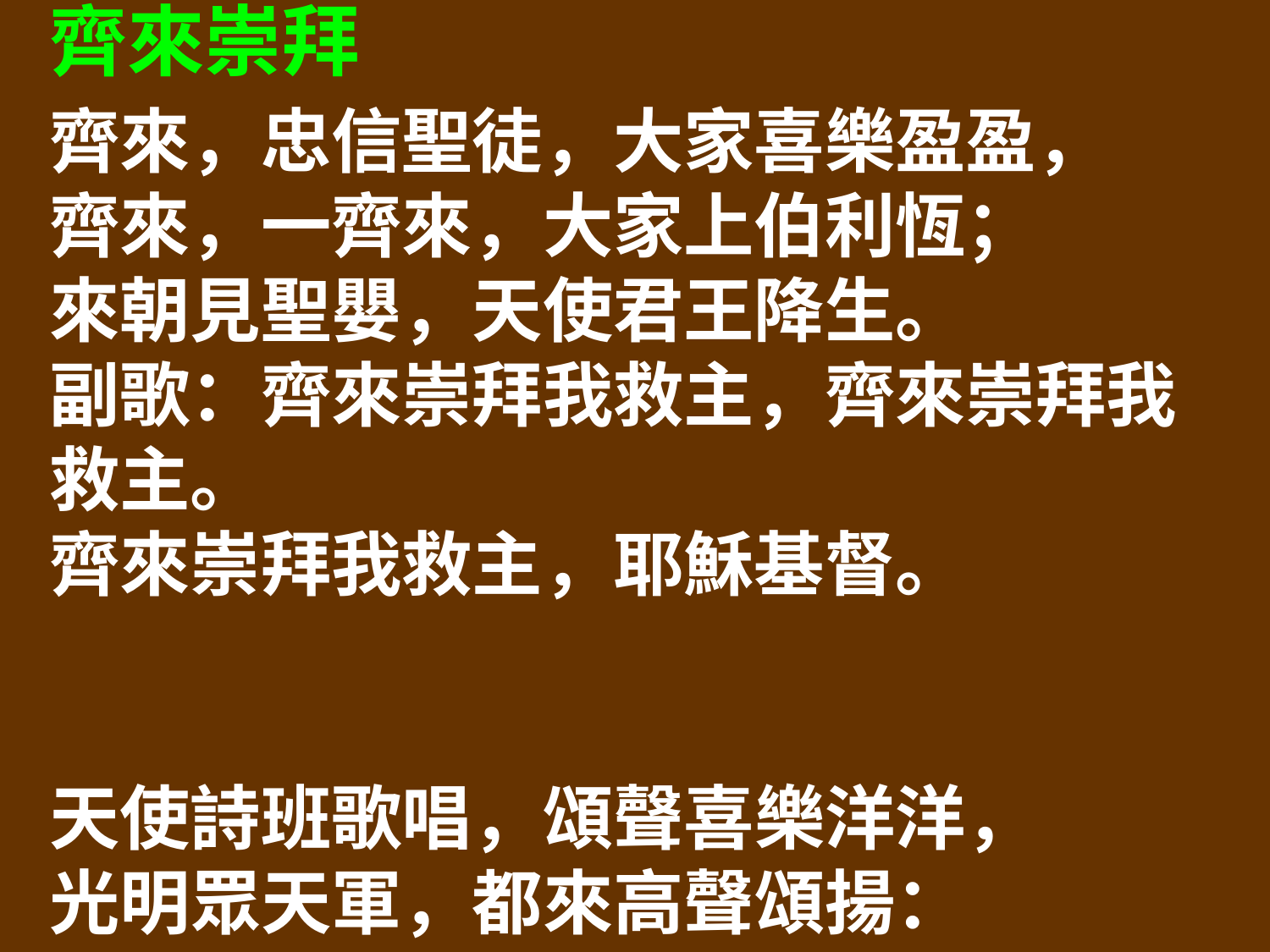

齊來崇拜
齊來，忠信聖徒，大家喜樂盈盈，
齊來，一齊來，大家上伯利恆；
來朝見聖嬰，天使君王降生。
副歌：齊來崇拜我救主，齊來崇拜我救主。
齊來崇拜我救主，耶穌基督。

天使詩班歌唱，頌聲喜樂洋洋，
光明眾天軍，都來高聲頌揚：
「在至高之處，榮耀歸與真神。」